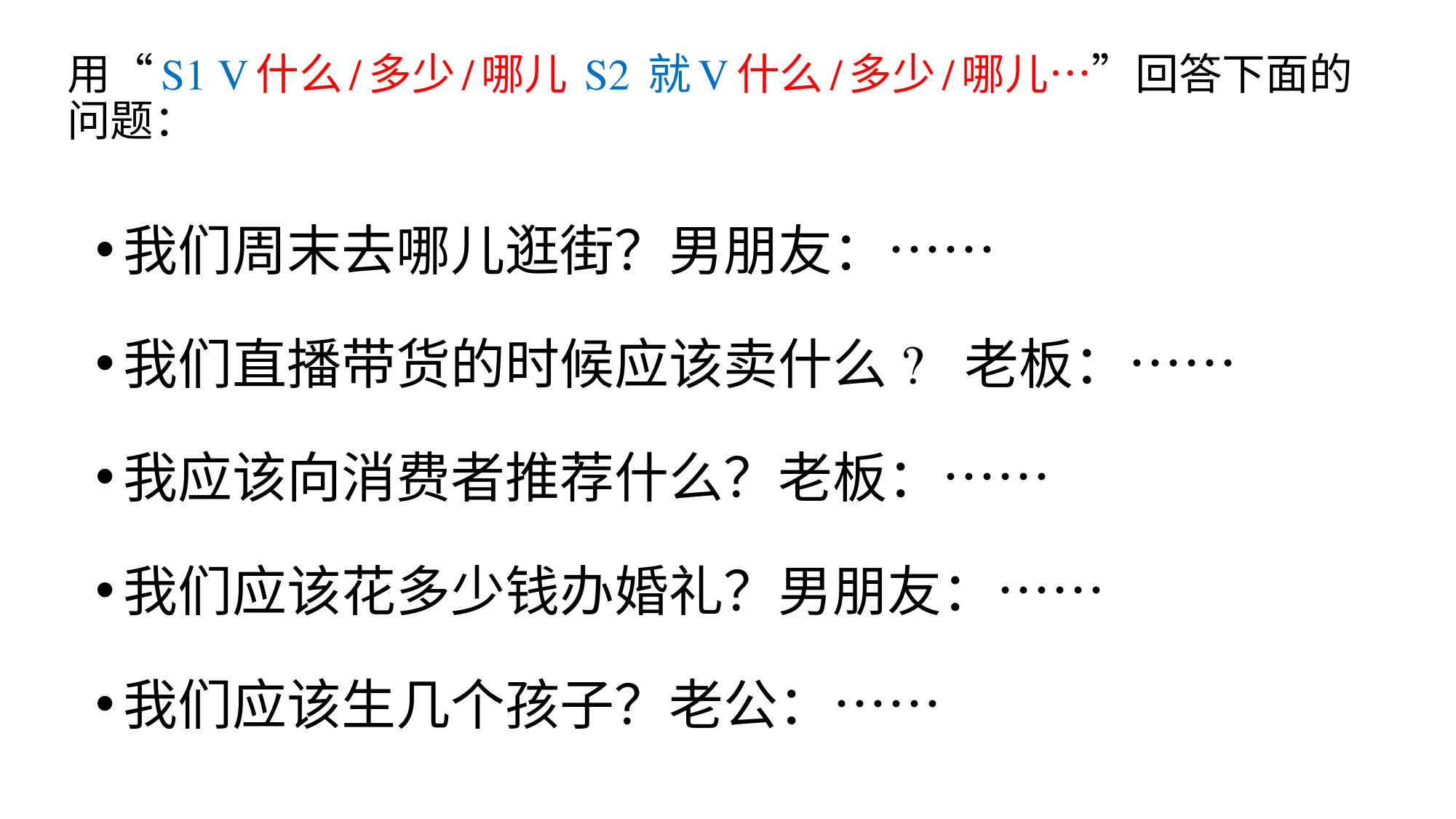

# 用“S1 V什么/多少/哪儿 S2 就V什么/多少/哪儿…”回答下面的问题：
我们周末去哪儿逛街？男朋友：……
我们直播带货的时候应该卖什么?  老板：……
我应该向消费者推荐什么？老板：……
我们应该花多少钱办婚礼？男朋友：……
我们应该生几个孩子？老公：……